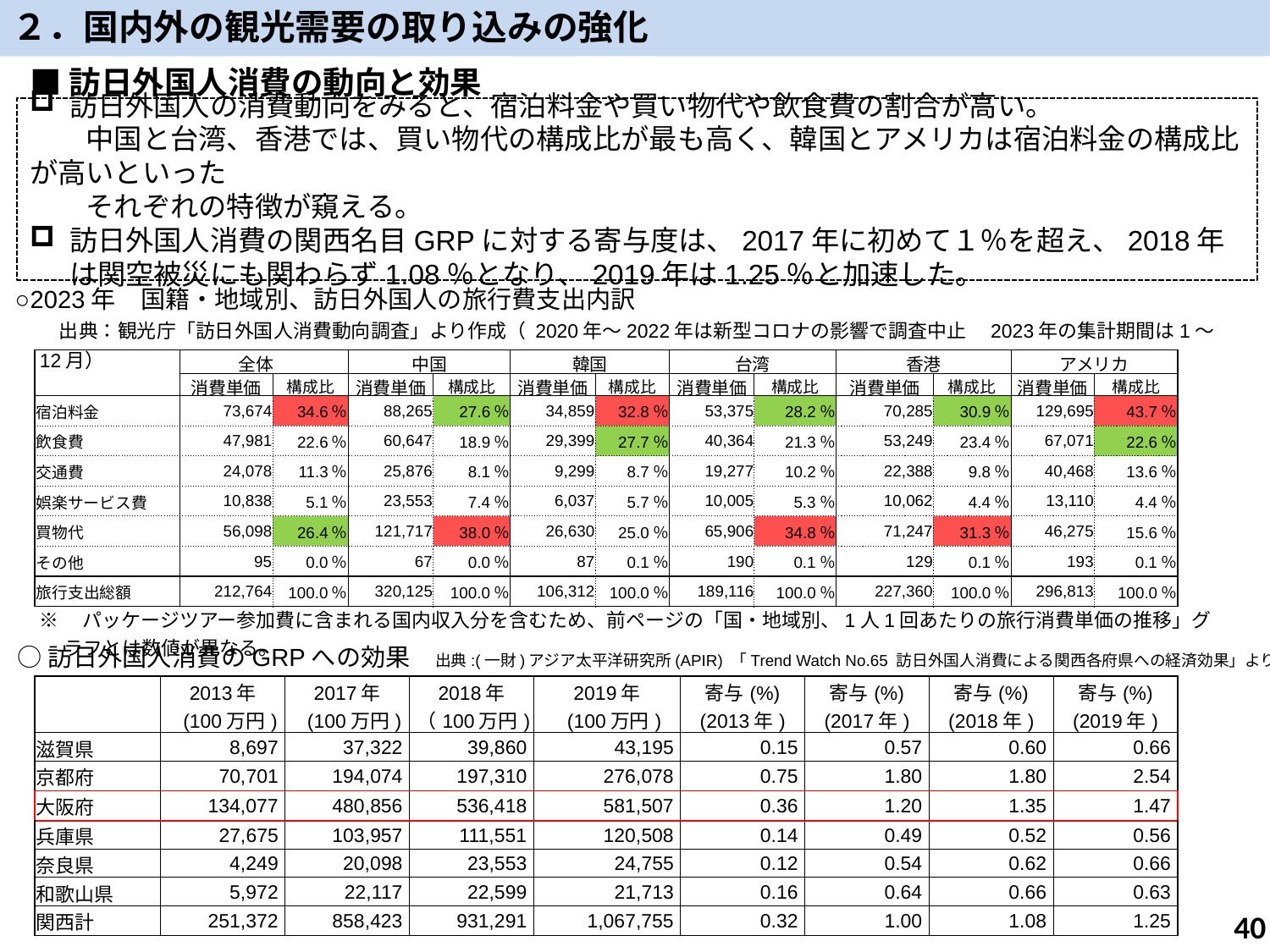

２．国内外の観光需要の取り込みの強化
■訪日外国人消費の動向と効果
訪日外国人の消費動向をみると、宿泊料金や買い物代や飲食費の割合が高い。
　　中国と台湾、香港では、買い物代の構成比が最も高く、韓国とアメリカは宿泊料金の構成比が高いといった
　　それぞれの特徴が窺える。
訪日外国人消費の関西名目GRPに対する寄与度は、2017年に初めて１％を超え、2018年は関空被災にも関わらず1.08％となり、2019年は1.25％と加速した。
○2023年　国籍・地域別、訪日外国人の旅行費支出内訳
　　出典：観光庁「訪日外国人消費動向調査」より作成（ 2020年～2022年は新型コロナの影響で調査中止　2023年の集計期間は1～12月）
|  | 全体 |  | 中国 |  | 韓国 |  | 台湾 |  | 香港 |  | アメリカ |  |
| --- | --- | --- | --- | --- | --- | --- | --- | --- | --- | --- | --- | --- |
|  | 消費単価 | 構成比 | 消費単価 | 構成比 | 消費単価 | 構成比 | 消費単価 | 構成比 | 消費単価 | 構成比 | 消費単価 | 構成比 |
| 宿泊料金 | 73,674 | 34.6％ | 88,265 | 27.6％ | 34,859 | 32.8％ | 53,375 | 28.2％ | 70,285 | 30.9％ | 129,695 | 43.7％ |
| 飲食費 | 47,981 | 22.6％ | 60,647 | 18.9％ | 29,399 | 27.7％ | 40,364 | 21.3％ | 53,249 | 23.4％ | 67,071 | 22.6％ |
| 交通費 | 24,078 | 11.3％ | 25,876 | 8.1％ | 9,299 | 8.7％ | 19,277 | 10.2％ | 22,388 | 9.8％ | 40,468 | 13.6％ |
| 娯楽サービス費 | 10,838 | 5.1％ | 23,553 | 7.4％ | 6,037 | 5.7％ | 10,005 | 5.3％ | 10,062 | 4.4％ | 13,110 | 4.4％ |
| 買物代 | 56,098 | 26.4％ | 121,717 | 38.0％ | 26,630 | 25.0％ | 65,906 | 34.8％ | 71,247 | 31.3％ | 46,275 | 15.6％ |
| その他 | 95 | 0.0％ | 67 | 0.0％ | 87 | 0.1％ | 190 | 0.1％ | 129 | 0.1％ | 193 | 0.1％ |
| 旅行支出総額 | 212,764 | 100.0％ | 320,125 | 100.0％ | 106,312 | 100.0％ | 189,116 | 100.0％ | 227,360 | 100.0％ | 296,813 | 100.0％ |
※　パッケージツアー参加費に含まれる国内収入分を含むため、前ページの「国・地域別、1人1回あたりの旅行消費単価の推移」グラフとは数値が異なる。
○訪日外国人消費のGRPへの効果　出典:(一財)アジア太平洋研究所(APIR) 「Trend Watch No.65 訪日外国人消費による関西各府県への経済効果」より作成
|  | 2013年 (100万円) | 2017年 (100万円) | 2018年 （100万円) | 2019年 (100万円) | 寄与(%) (2013年) | 寄与(%) (2017年) | 寄与(%) (2018年) | 寄与(%) (2019年) |
| --- | --- | --- | --- | --- | --- | --- | --- | --- |
| 滋賀県 | 8,697 | 37,322 | 39,860 | 43,195 | 0.15 | 0.57 | 0.60 | 0.66 |
| 京都府 | 70,701 | 194,074 | 197,310 | 276,078 | 0.75 | 1.80 | 1.80 | 2.54 |
| 大阪府 | 134,077 | 480,856 | 536,418 | 581,507 | 0.36 | 1.20 | 1.35 | 1.47 |
| 兵庫県 | 27,675 | 103,957 | 111,551 | 120,508 | 0.14 | 0.49 | 0.52 | 0.56 |
| 奈良県 | 4,249 | 20,098 | 23,553 | 24,755 | 0.12 | 0.54 | 0.62 | 0.66 |
| 和歌山県 | 5,972 | 22,117 | 22,599 | 21,713 | 0.16 | 0.64 | 0.66 | 0.63 |
| 関西計 | 251,372 | 858,423 | 931,291 | 1,067,755 | 0.32 | 1.00 | 1.08 | 1.25 |
40